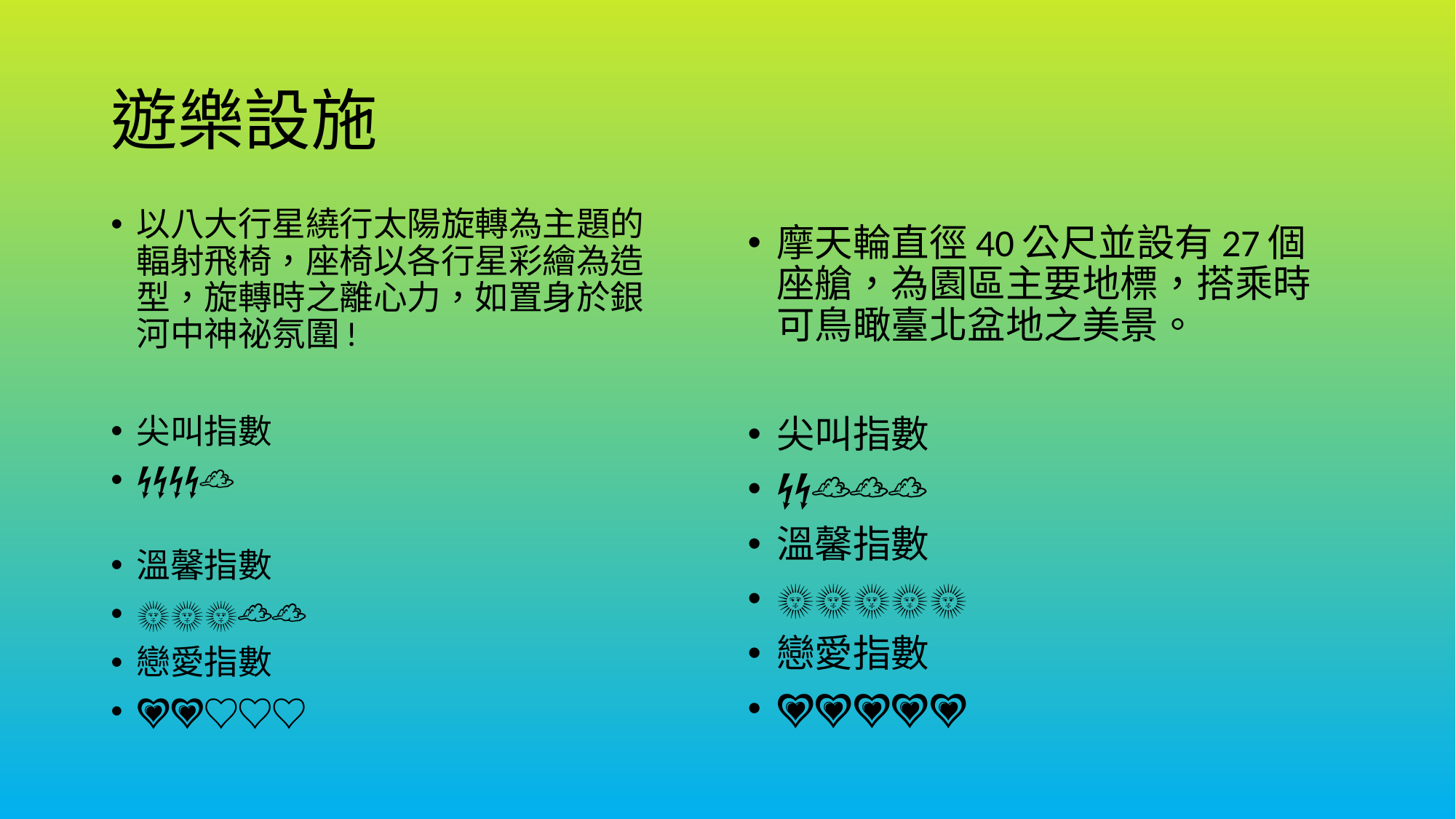

# 遊樂設施
以八大行星繞行太陽旋轉為主題的輻射飛椅，座椅以各行星彩繪為造型，旋轉時之離心力，如置身於銀河中神祕氛圍!

尖叫指數
⚡⚡⚡⚡☁
溫馨指數
🌞🌞🌞☁☁
戀愛指數
💗💗♡♡♡
摩天輪直徑40公尺並設有27個座艙，為園區主要地標，搭乘時可鳥瞰臺北盆地之美景。

尖叫指數
⚡⚡☁☁☁
溫馨指數
🌞🌞🌞🌞🌞
戀愛指數
💗💗💗💗💗